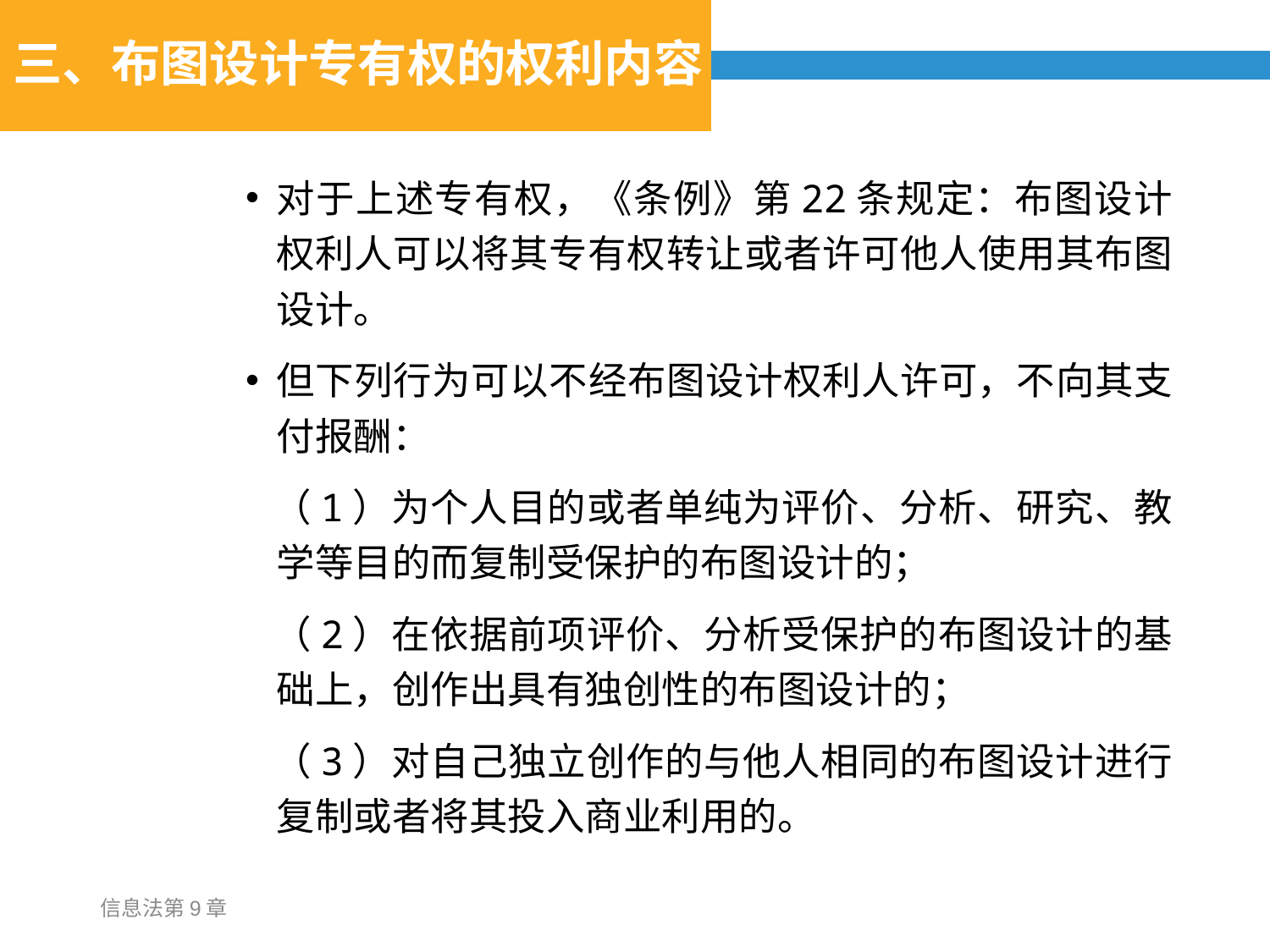

# 三、布图设计专有权的权利内容
对于上述专有权，《条例》第22条规定：布图设计权利人可以将其专有权转让或者许可他人使用其布图设计。
但下列行为可以不经布图设计权利人许可，不向其支付报酬：
  （1）为个人目的或者单纯为评价、分析、研究、教学等目的而复制受保护的布图设计的；
  （2）在依据前项评价、分析受保护的布图设计的基础上，创作出具有独创性的布图设计的；
  （3）对自己独立创作的与他人相同的布图设计进行复制或者将其投入商业利用的。

信息法第9章